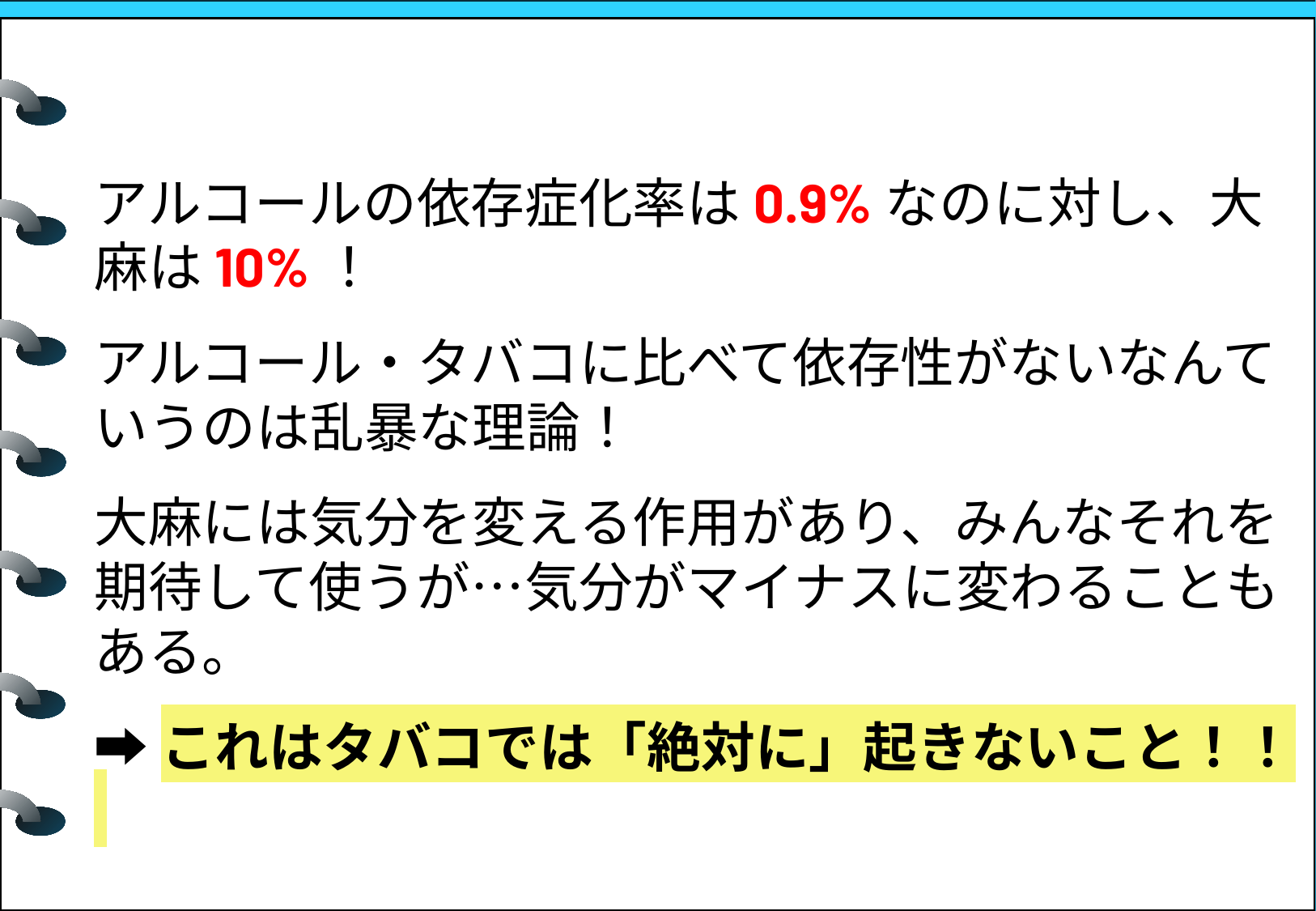

アルコールの依存症化率は0.9%なのに対し、大麻は10%！
アルコール・タバコに比べて依存性がないなんていうのは乱暴な理論！
大麻には気分を変える作用があり、みんなそれを期待して使うが…気分がマイナスに変わることもある。
➡これはタバコでは「絶対に」起きないこと！！